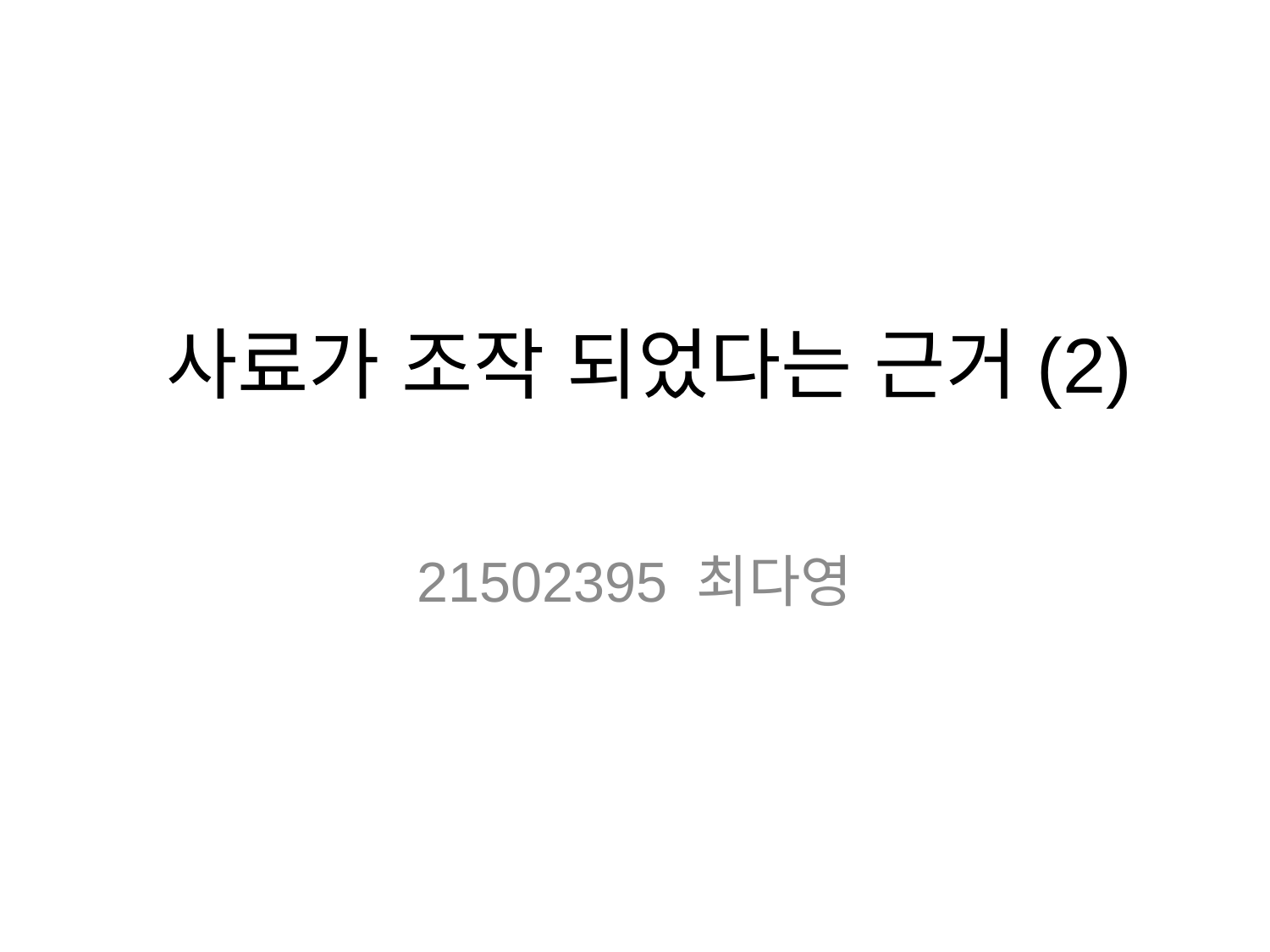

# 사료가 조작 되었다는 근거(2)
21502395 최다영